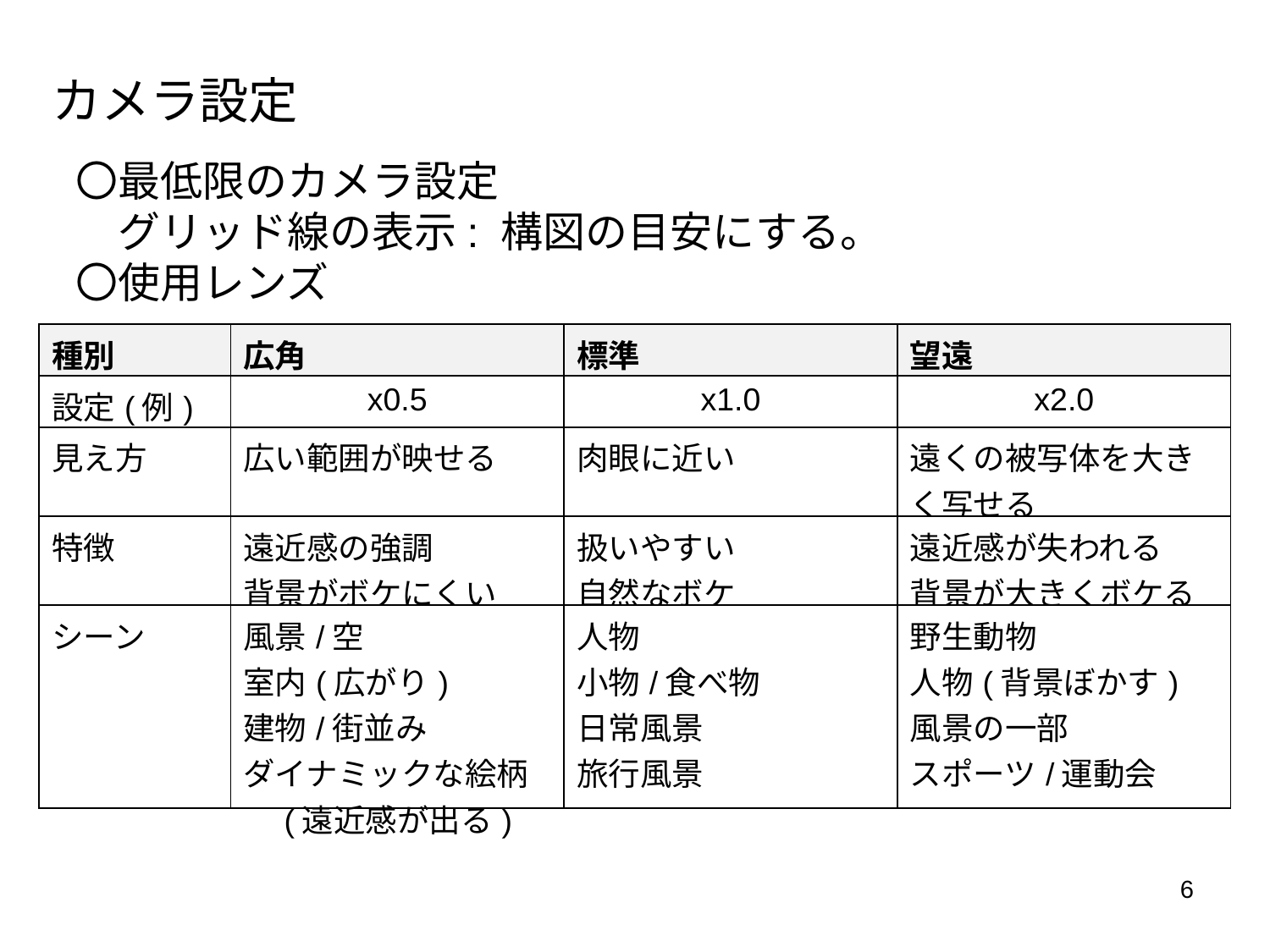

カメラ設定
〇最低限のカメラ設定
　グリッド線の表示: 構図の目安にする。
〇使用レンズ
| 種別 | 広角 | 標準 | 望遠 |
| --- | --- | --- | --- |
| 設定(例) | x0.5 | x1.0 | x2.0 |
| 見え方 | 広い範囲が映せる | 肉眼に近い | 遠くの被写体を大きく写せる |
| 特徴 | 遠近感の強調 背景がボケにくい | 扱いやすい 自然なボケ | 遠近感が失われる 背景が大きくボケる |
| シーン | 風景/空 室内(広がり) 建物/街並み ダイナミックな絵柄 　(遠近感が出る) | 人物 小物/食べ物 日常風景 旅行風景 | 野生動物 人物(背景ぼかす) 風景の一部 スポーツ/運動会 |
6